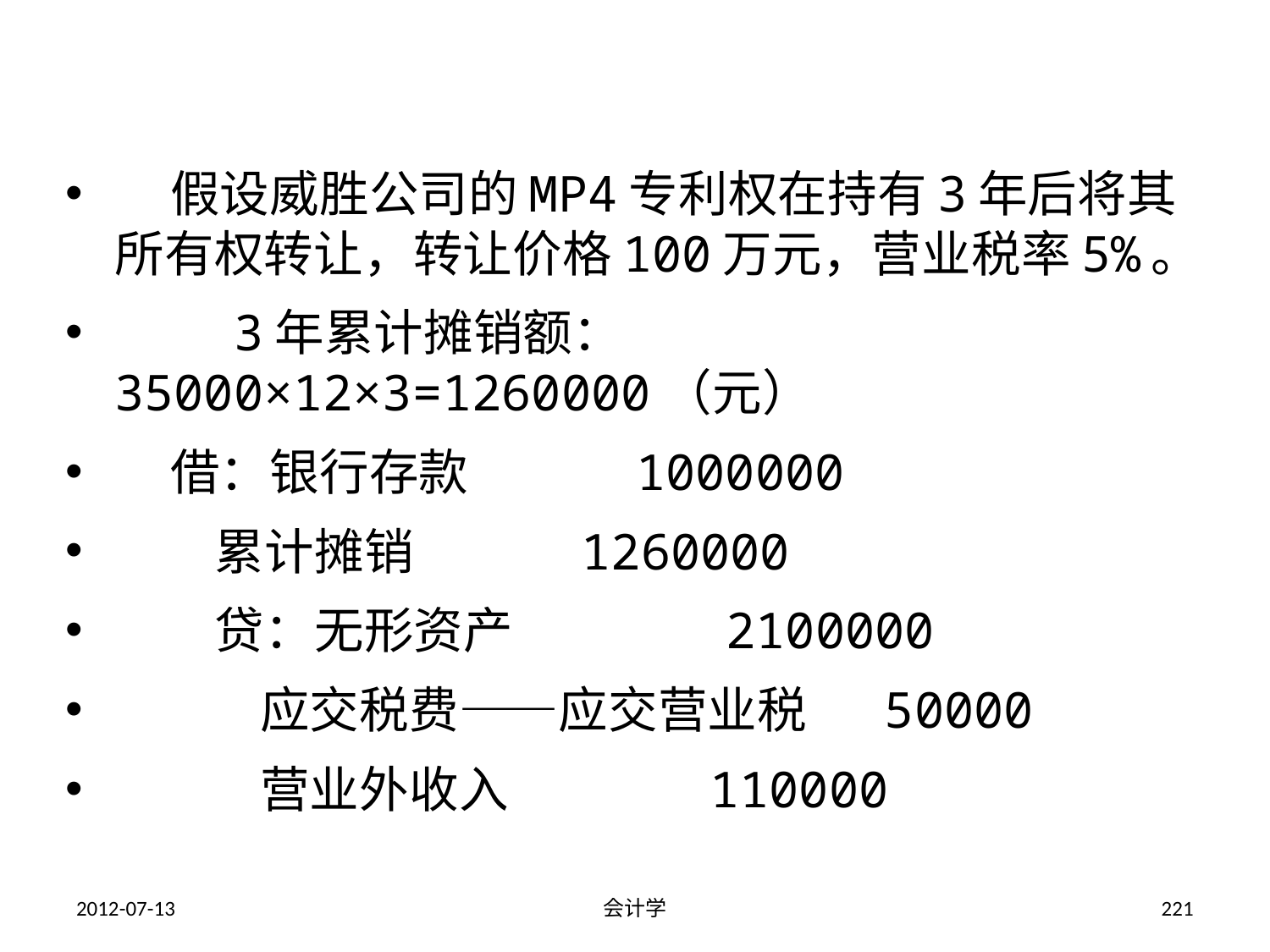

假设威胜公司的MP4专利权在持有3年后将其所有权转让，转让价格100万元，营业税率5%。
    3年累计摊销额： 35000×12×3=1260000（元）
    借：银行存款              1000000
        累计摊销              1260000
        贷：无形资产                  2100000
            应交税费——应交营业税      50000
            营业外收入                 110000

2012-07-13
会计学
221